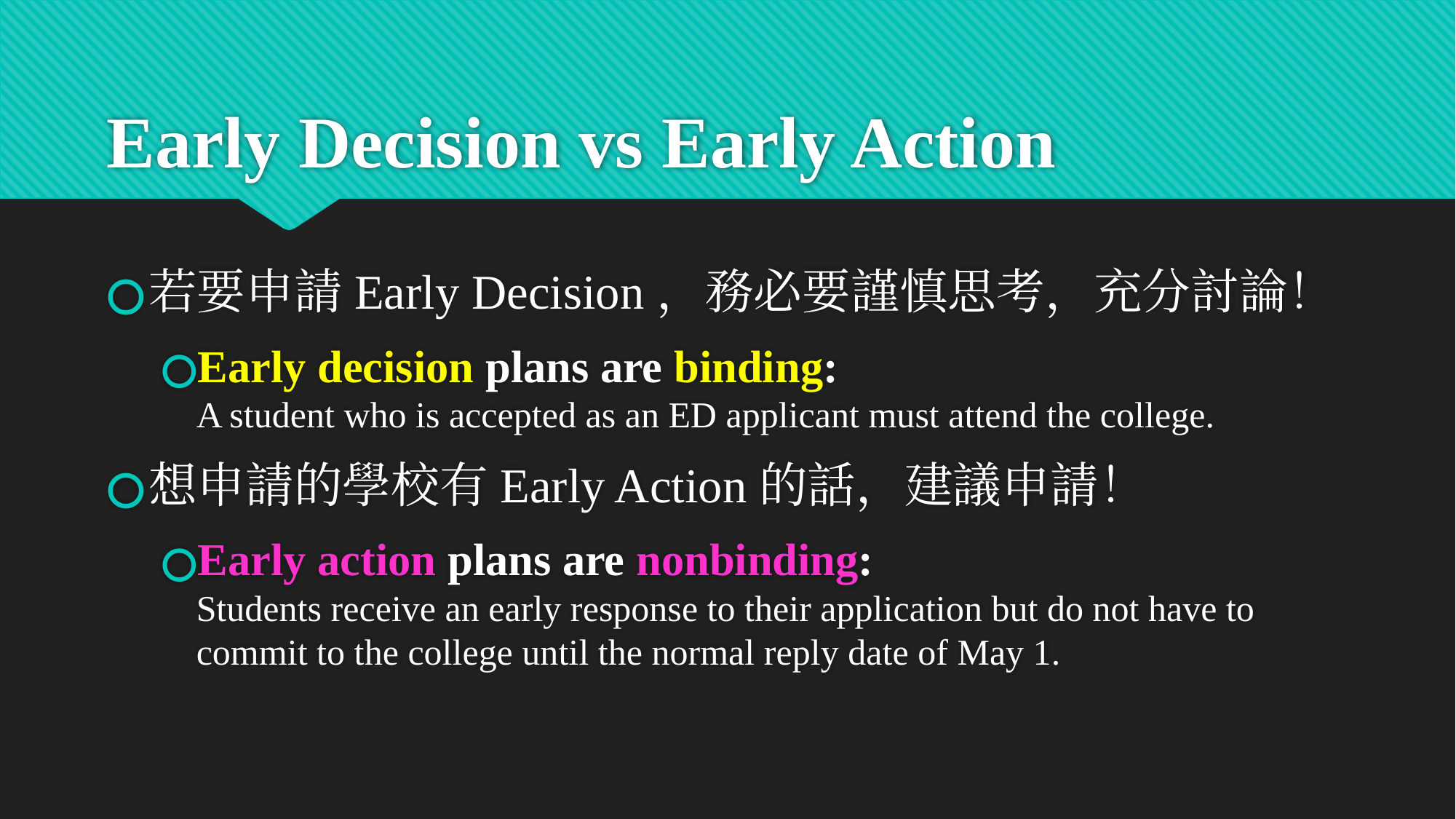

# Early Decision vs Early Action
若要申請Early Decision，務必要謹慎思考，充分討論！
Early decision plans are binding: 
A student who is accepted as an ED applicant must attend the college.
想申請的學校有Early Action的話，建議申請！
Early action plans are nonbinding: 
Students receive an early response to their application but do not have to commit to the college until the normal reply date of May 1.